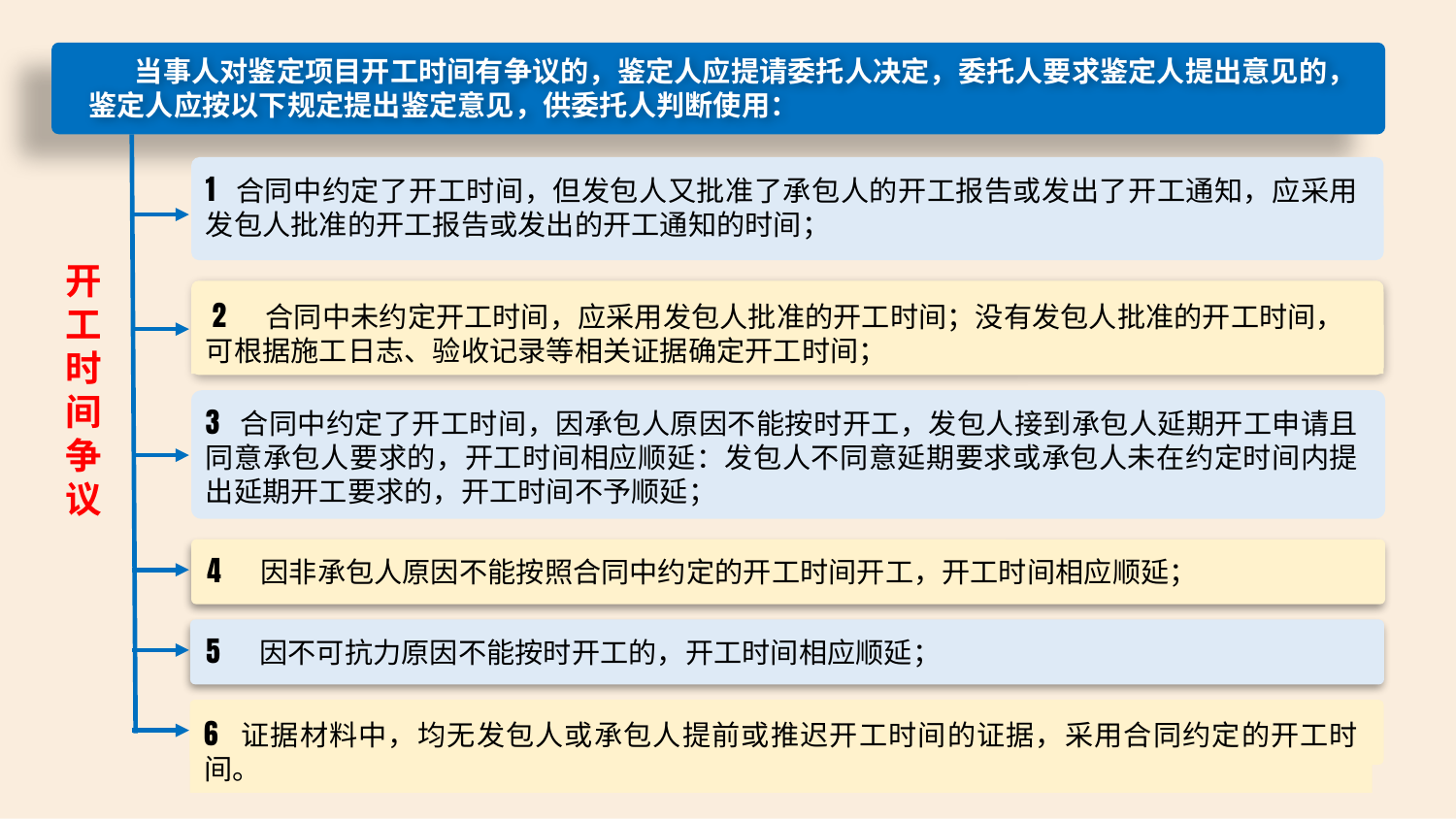

当事人对鉴定项目开工时间有争议的，鉴定人应提请委托人决定，委托人要求鉴定人提出意见的，鉴定人应按以下规定提出鉴定意见，供委托人判断使用：

1  合同中约定了开工时间，但发包人又批准了承包人的开工报告或发出了开工通知，应采用发包人批准的开工报告或发出的开工通知的时间；

 2     合同中未约定开工时间，应采用发包人批准的开工时间；没有发包人批准的开工时间，可根据施工日志、验收记录等相关证据确定开工时间；
开工时间争议

3  合同中约定了开工时间，因承包人原因不能按时开工，发包人接到承包人延期开工申请且同意承包人要求的，开工时间相应顺延：发包人不同意延期要求或承包人未在约定时间内提出延期开工要求的，开工时间不予顺延；
4     因非承包人原因不能按照合同中约定的开工时间开工，开工时间相应顺延；
5     因不可抗力原因不能按时开工的，开工时间相应顺延；

6  证据材料中，均无发包人或承包人提前或推迟开工时间的证据，采用合同约定的开工时间。